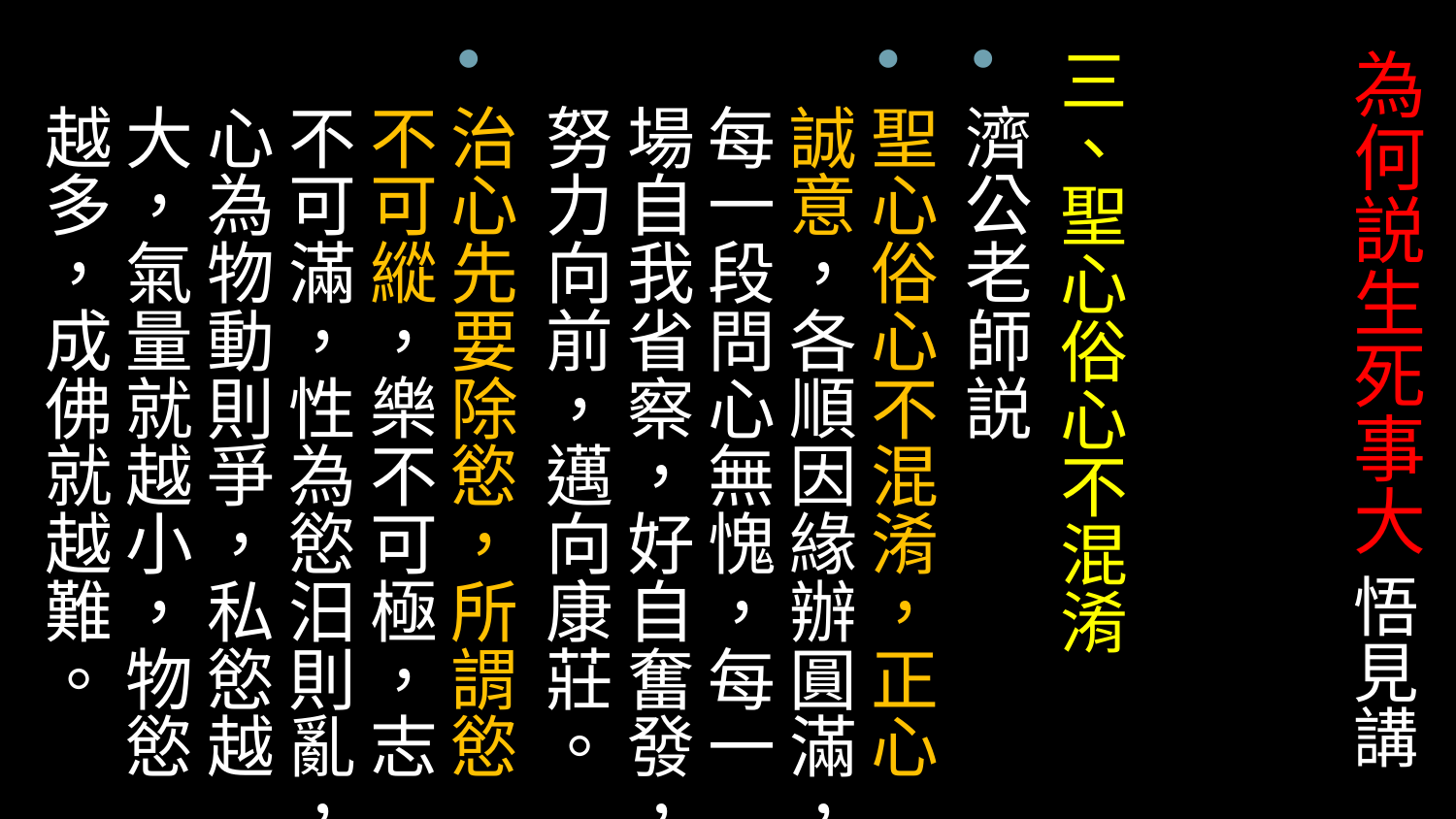

# 為何説生死事大 悟見講
三、聖心俗心不混淆
濟公老師説
聖心俗心不混淆，正心誠意，各順因緣辦圓滿，每一段問心無愧，每一場自我省察，好自奮發，努力向前，邁向康莊。
治心先要除慾，所謂慾不可縱，樂不可極，志不可滿，性為慾汨則亂，心為物動則爭，私慾越大，氣量就越小，物慾越多，成佛就越難。